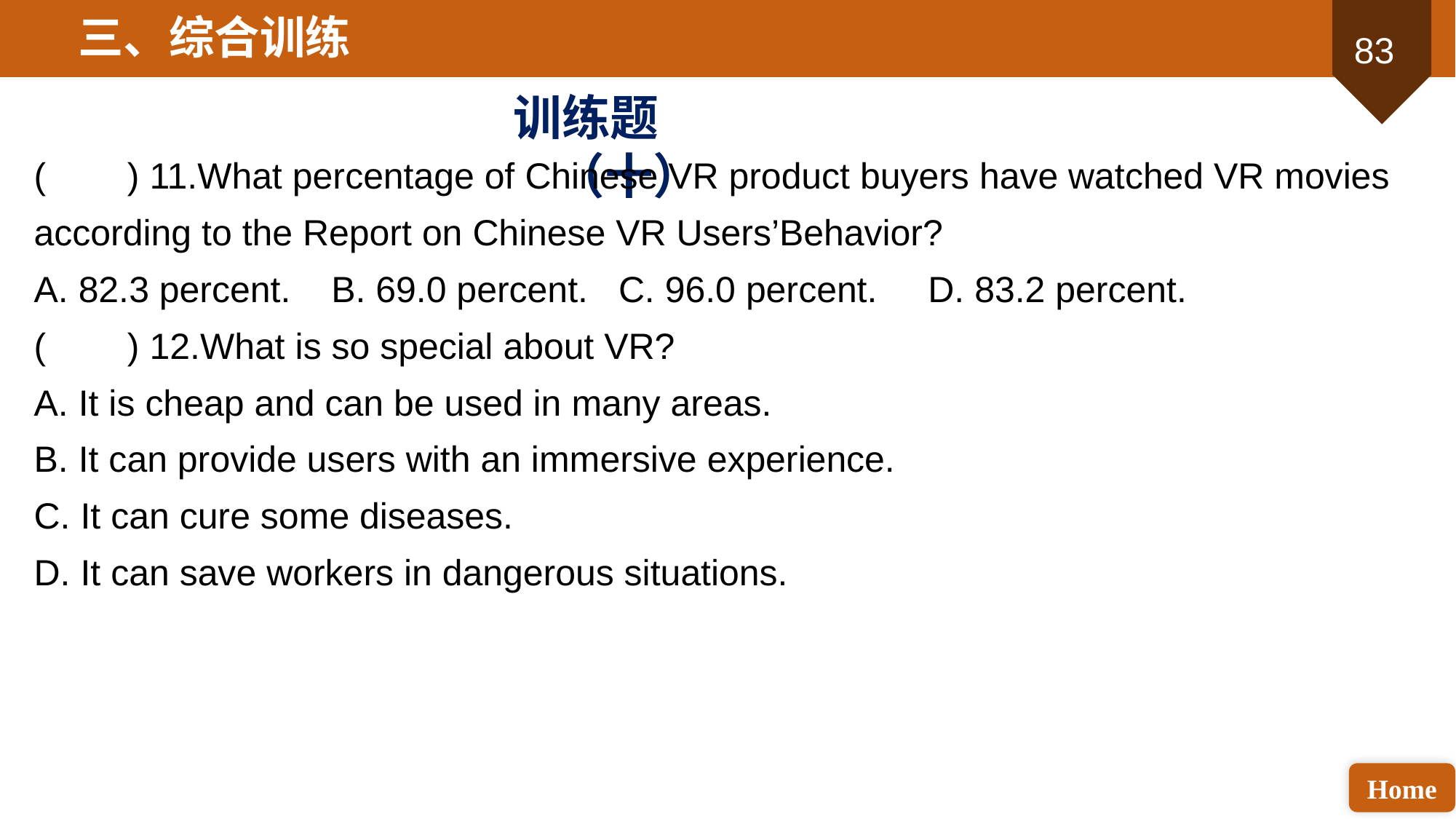

三、综合训练
训练题（十）
(        ) 11.What percentage of Chinese VR product buyers have watched VR movies according to the Report on Chinese VR Users’Behavior?
A. 82.3 percent.    B. 69.0 percent.   C. 96.0 percent.     D. 83.2 percent.
(        ) 12.What is so special about VR?
A. It is cheap and can be used in many areas.
B. It can provide users with an immersive experience.
C. It can cure some diseases.
D. It can save workers in dangerous situations.